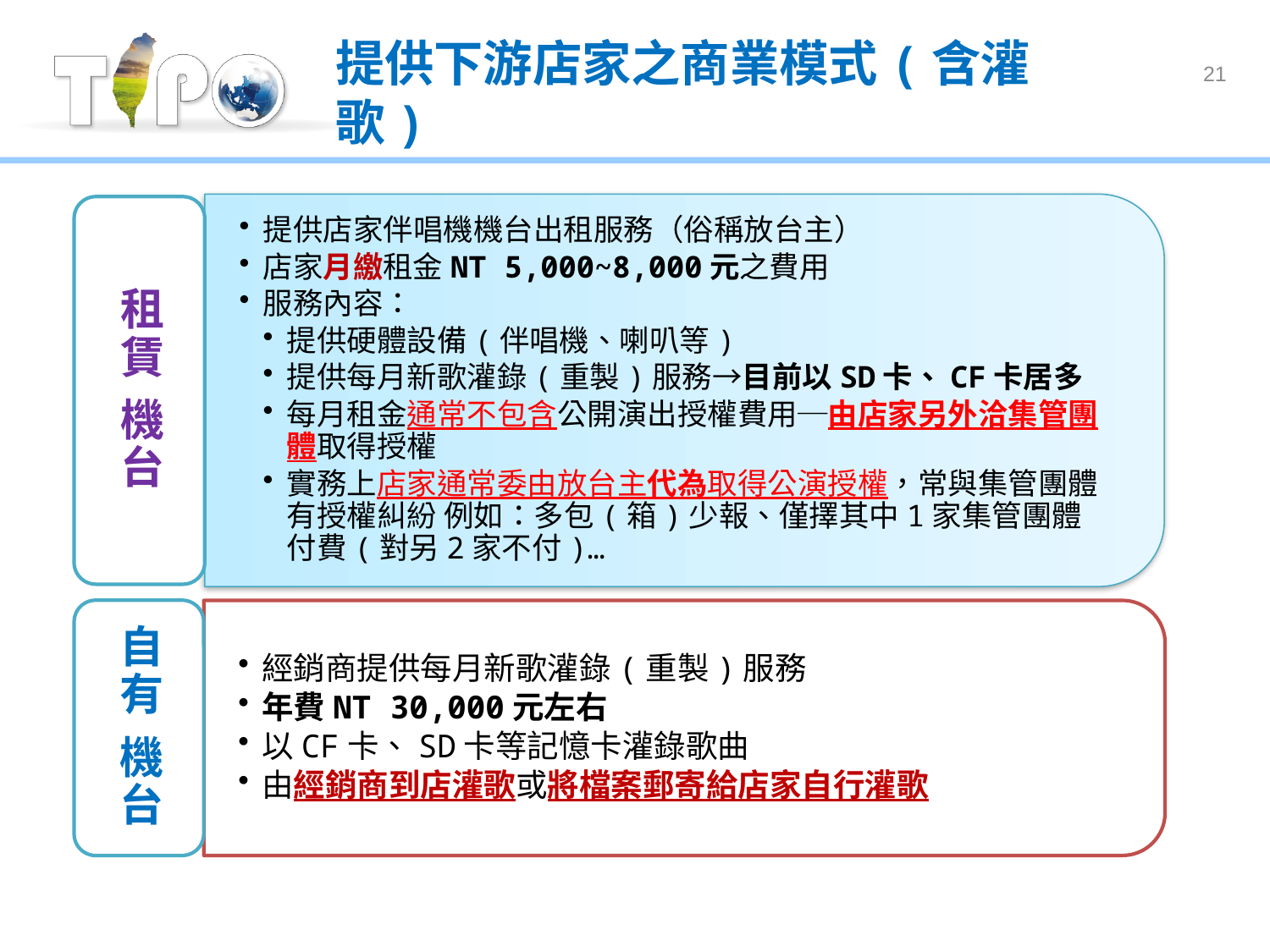

提供下游店家之商業模式(含灌歌)
21
21
提供店家伴唱機機台出租服務（俗稱放台主）
店家月繳租金NT 5,000~8,000元之費用
服務內容：
提供硬體設備(伴唱機、喇叭等)
提供每月新歌灌錄(重製)服務→目前以SD卡、CF卡居多
每月租金通常不包含公開演出授權費用─由店家另外洽集管團體取得授權
實務上店家通常委由放台主代為取得公演授權，常與集管團體有授權糾紛 例如：多包(箱)少報、僅擇其中1家集管團體付費(對另2家不付)…
租賃
機台
經銷商提供每月新歌灌錄(重製)服務
年費NT 30,000元左右
以CF卡、SD卡等記憶卡灌錄歌曲
由經銷商到店灌歌或將檔案郵寄給店家自行灌歌
自有
機台